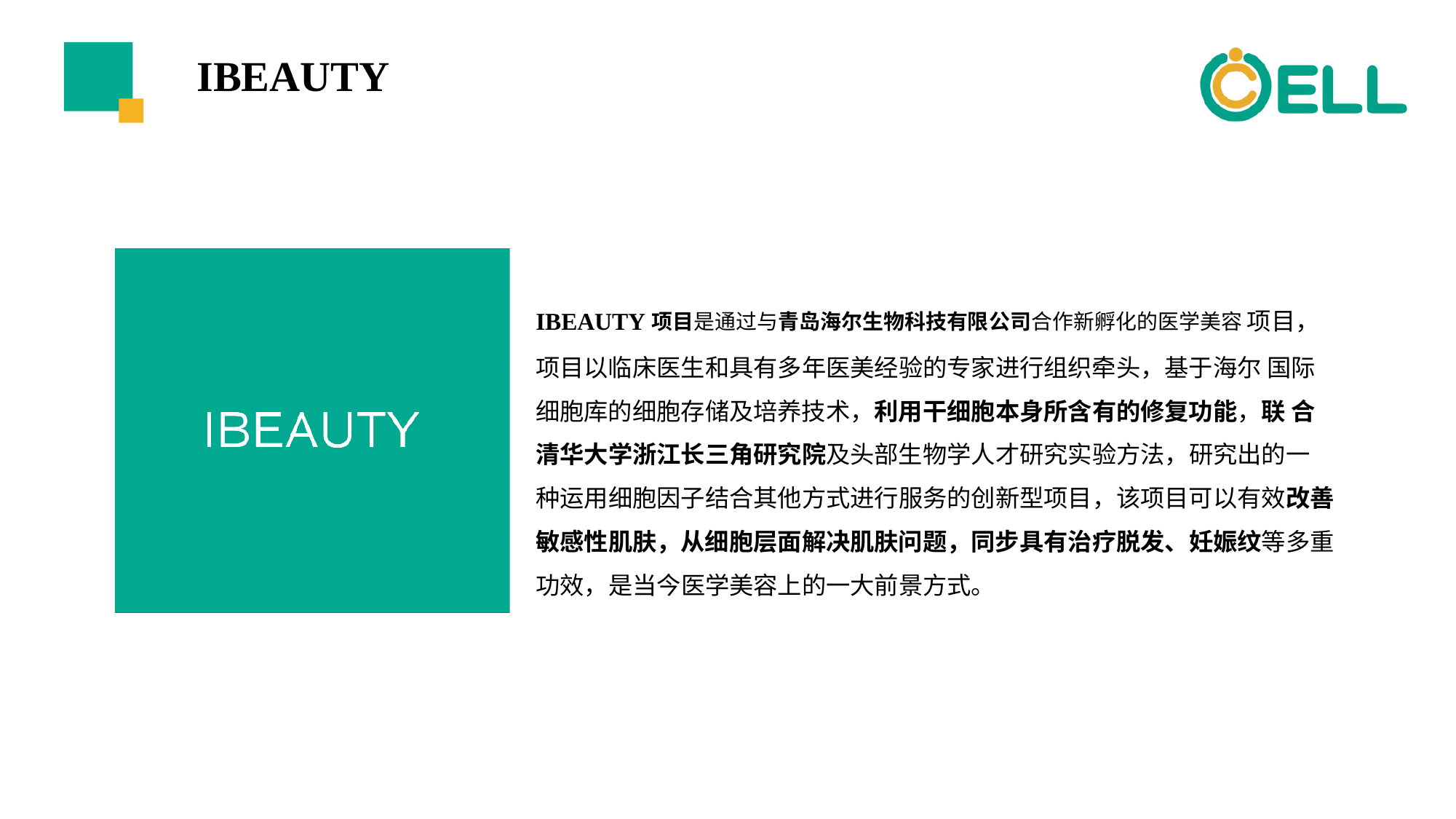

# IBEAUTY

IBEAUTY项⽬是通过与⻘岛海尔⽣物科技有限公司合作新孵化的医学美容 项⽬，项⽬以临床医⽣和具有多年医美经验的专家进⾏组织牵头，基于海尔 国际细胞库的细胞存储及培养技术，利⽤⼲细胞本身所含有的修复功能，联 合清华⼤学浙江⻓三⻆研究院及头部⽣物学⼈才研究实验⽅法，研究出的⼀ 种运⽤细胞因⼦结合其他⽅式进⾏服务的创新型项⽬，该项⽬可以有效改善 敏感性肌肤，从细胞层⾯解决肌肤问题，同步具有治疗脱发、妊娠纹等多重 功效，是当今医学美容上的⼀⼤前景⽅式。